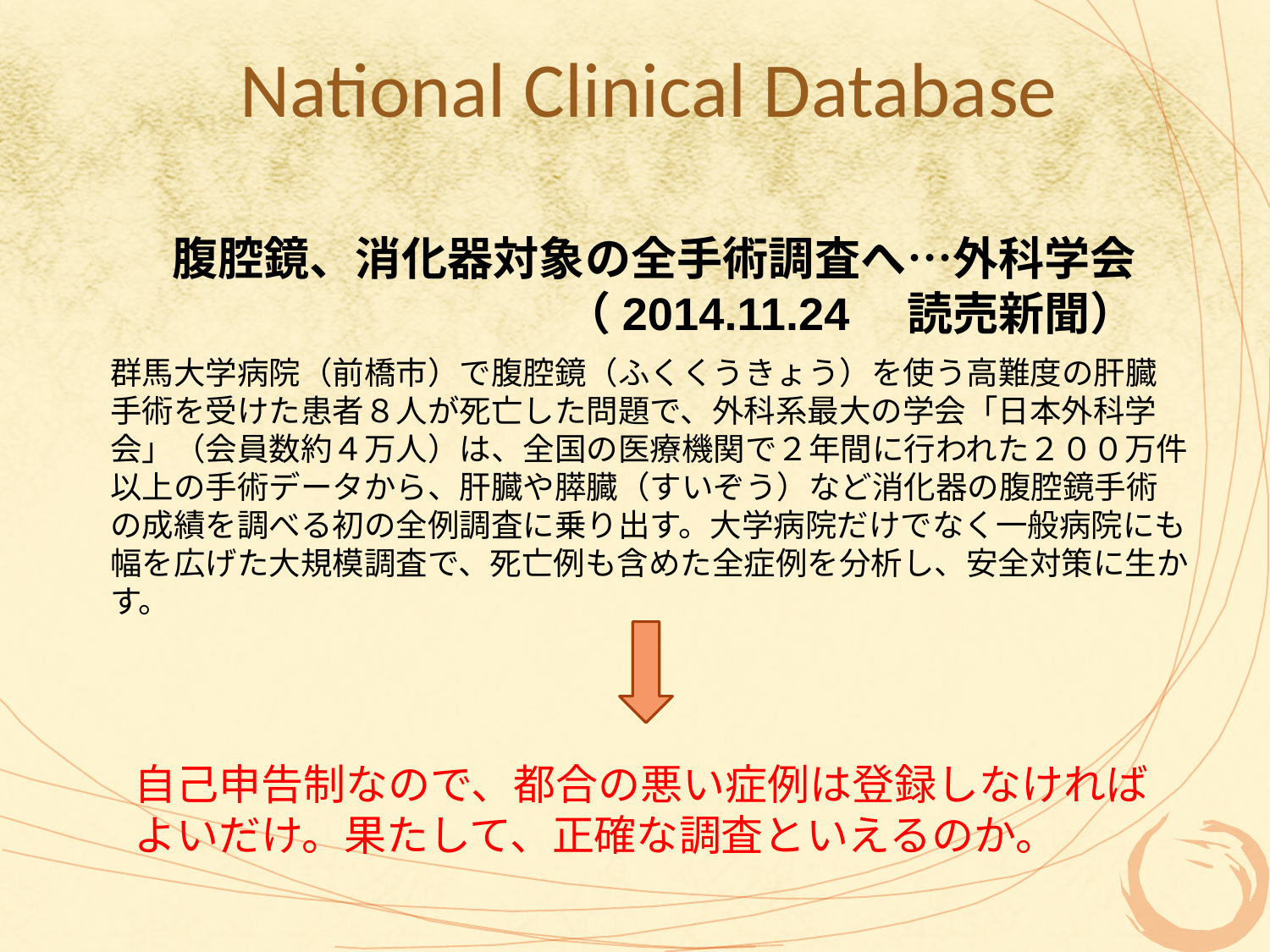

# National Clinical Database
腹腔鏡、消化器対象の全手術調査へ…外科学会
（2014.11.24　読売新聞）
群馬大学病院（前橋市）で腹腔鏡（ふくくうきょう）を使う高難度の肝臓手術を受けた患者８人が死亡した問題で、外科系最大の学会「日本外科学会」（会員数約４万人）は、全国の医療機関で２年間に行われた２００万件以上の手術データから、肝臓や膵臓（すいぞう）など消化器の腹腔鏡手術の成績を調べる初の全例調査に乗り出す。大学病院だけでなく一般病院にも幅を広げた大規模調査で、死亡例も含めた全症例を分析し、安全対策に生かす。

自己申告制なので、都合の悪い症例は登録しなければよいだけ。果たして、正確な調査といえるのか。